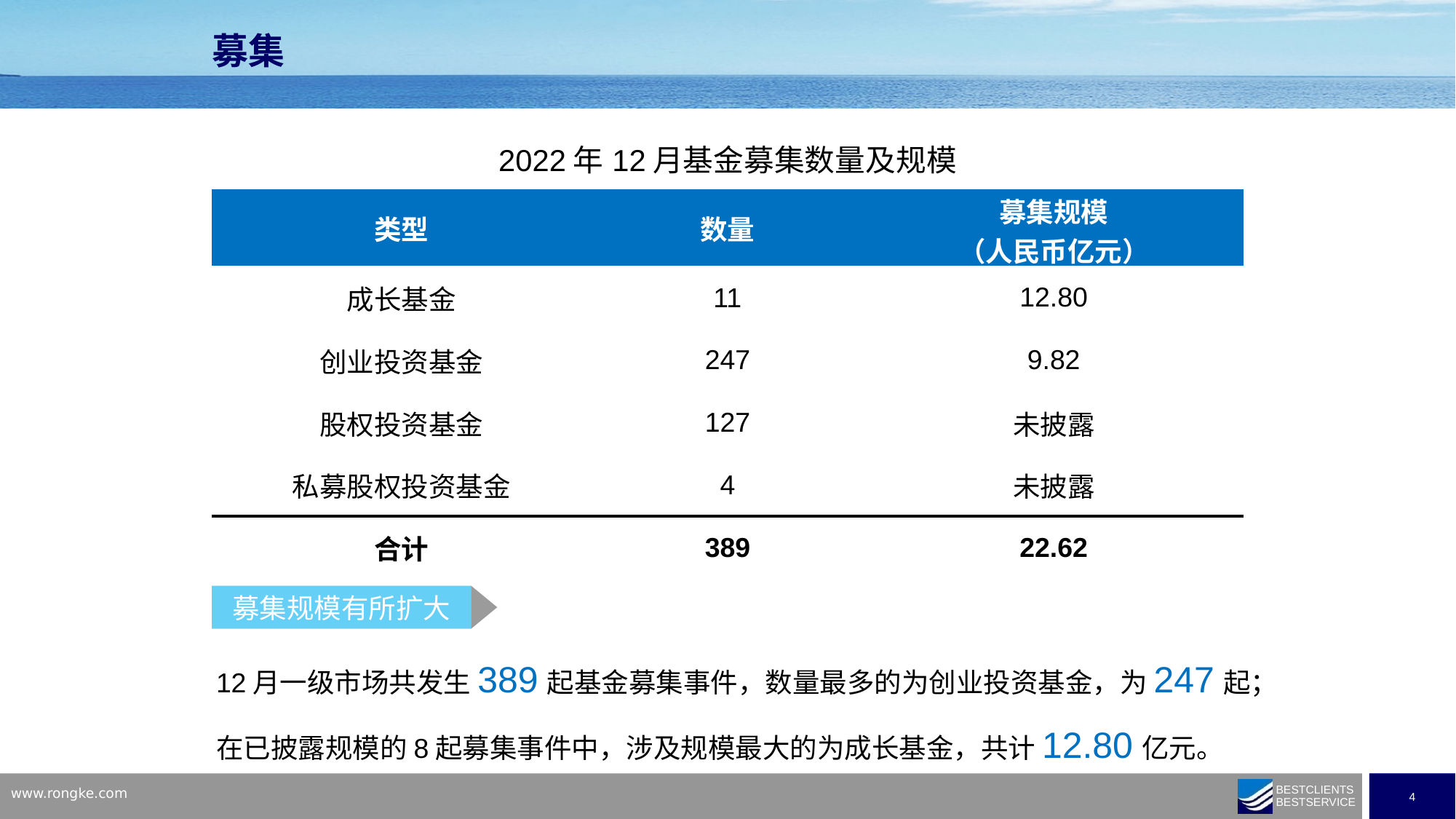

募集
| 2022年12月基金募集数量及规模 |  |  |
| --- | --- | --- |
| 类型 | 数量 | 募集规模 （人民币亿元） |
| 成长基金 | 11 | 12.80 |
| 创业投资基金 | 247 | 9.82 |
| 股权投资基金 | 127 | 未披露 |
| 私募股权投资基金 | 4 | 未披露 |
| 合计 | 389 | 22.62 |
募集规模有所扩大

12月一级市场共发生389起基金募集事件，数量最多的为创业投资基金，为247起；
在已披露规模的8起募集事件中，涉及规模最大的为成长基金，共计12.80亿元。